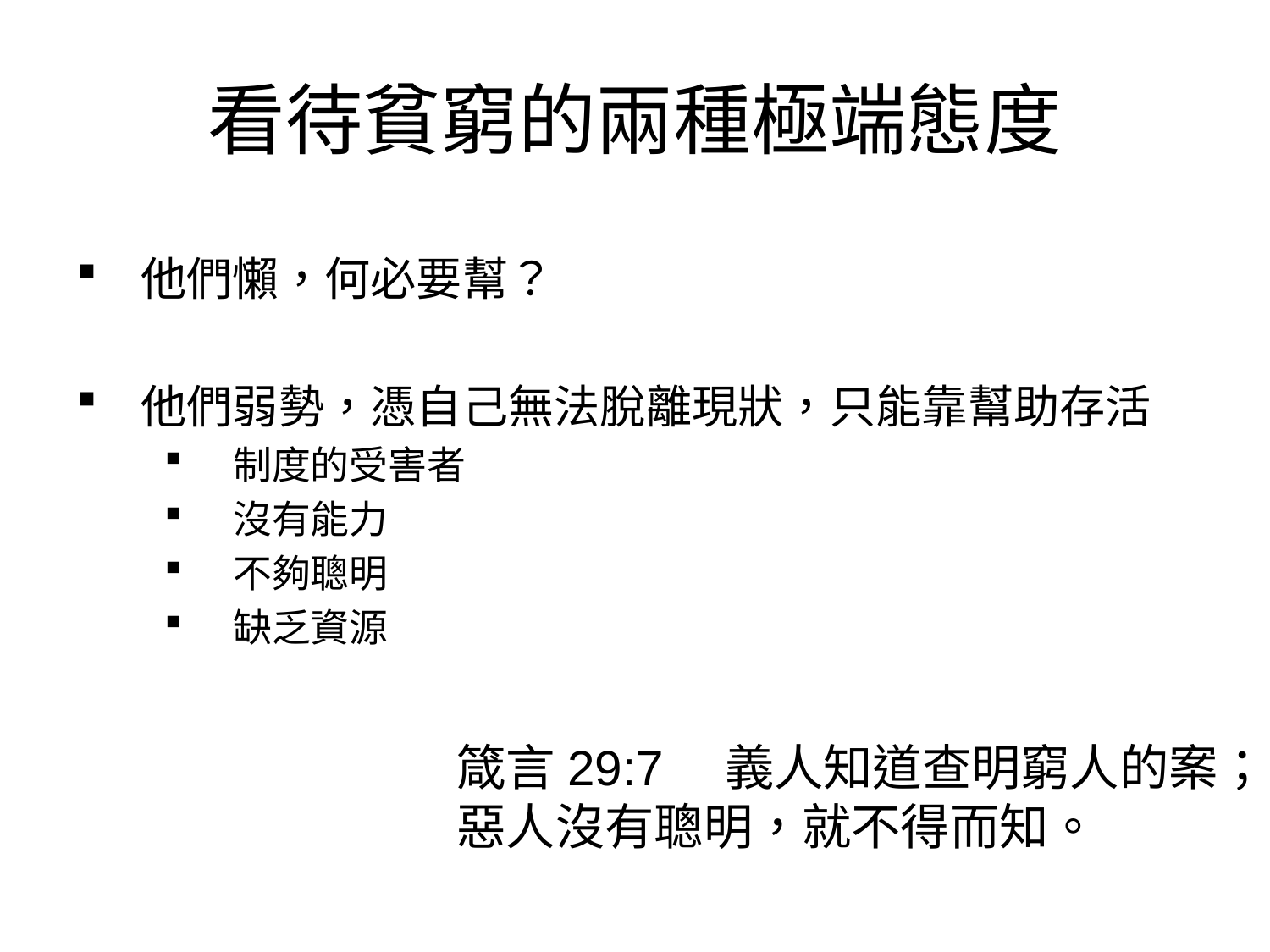

# 看待貧窮的兩種極端態度
他們懶，何必要幫？

他們弱勢，憑自己無法脫離現狀，只能靠幫助存活
制度的受害者
沒有能力
不夠聰明
缺乏資源
箴言29:7　義人知道查明窮人的案；惡人沒有聰明，就不得而知。